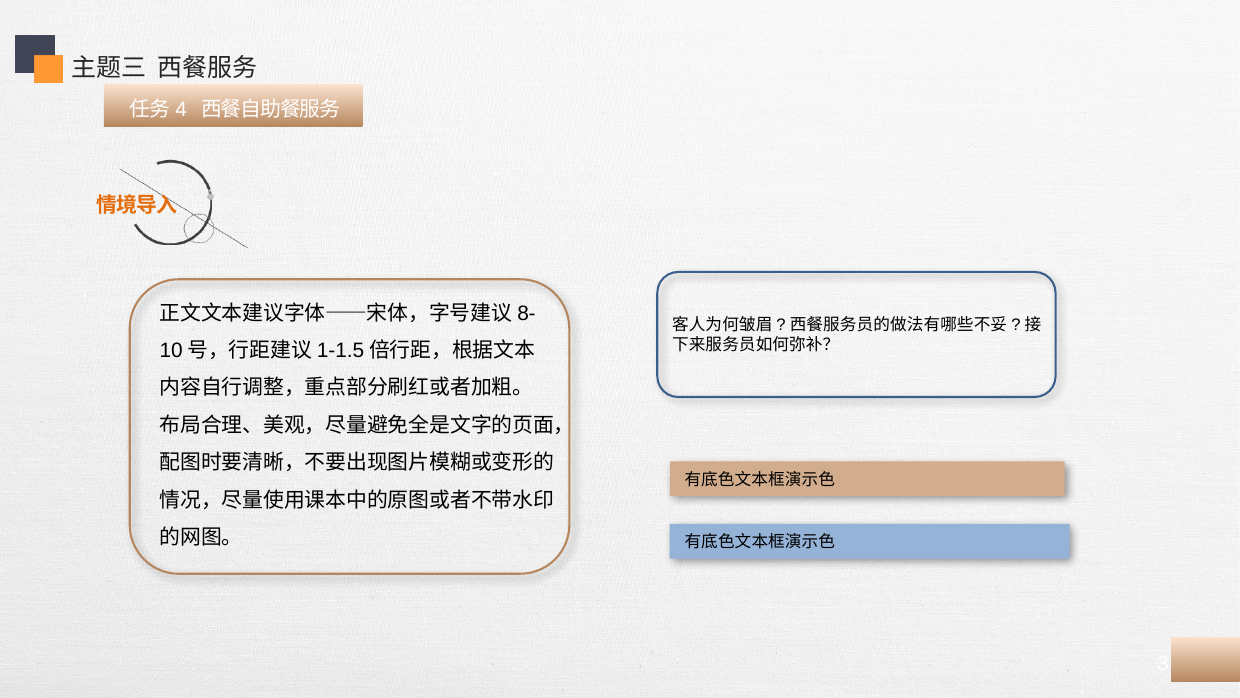

主题三  西餐服务

 任务4  西餐自助餐服务

正文文本建议字体——宋体，字号建议8-10号，行距建议1-1.5倍行距，根据文本内容自行调整，重点部分刷红或者加粗。
布局合理、美观，尽量避免全是文字的页面，配图时要清晰，不要出现图片模糊或变形的情况，尽量使用课本中的原图或者不带水印的网图。
客人为何皱眉?西餐服务员的做法有哪些不妥?接下来服务员如何弥补？
有底色文本框演示色
有底色文本框演示色